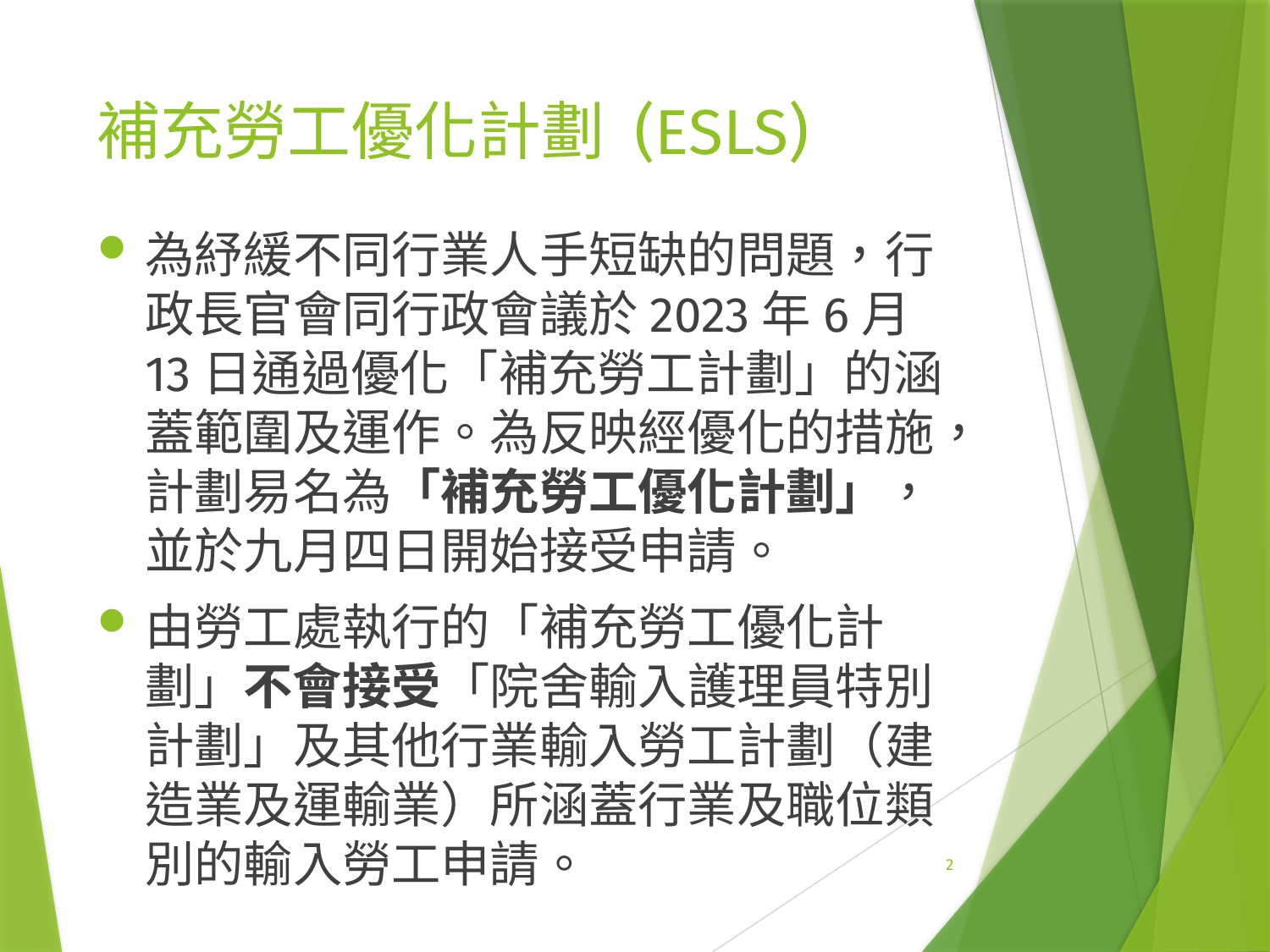

# 補充勞工優化計劃 (ESLS)
為紓緩不同行業人手短缺的問題，行政長官會同行政會議於2023年6月13日通過優化「補充勞工計劃」的涵蓋範圍及運作。為反映經優化的措施，計劃易名為「補充勞工優化計劃」，並於九月四日開始接受申請。
由勞工處執行的「補充勞工優化計劃」不會接受「院舍輸入護理員特別計劃」及其他行業輸入勞工計劃（建造業及運輸業）所涵蓋行業及職位類別的輸入勞工申請。

2